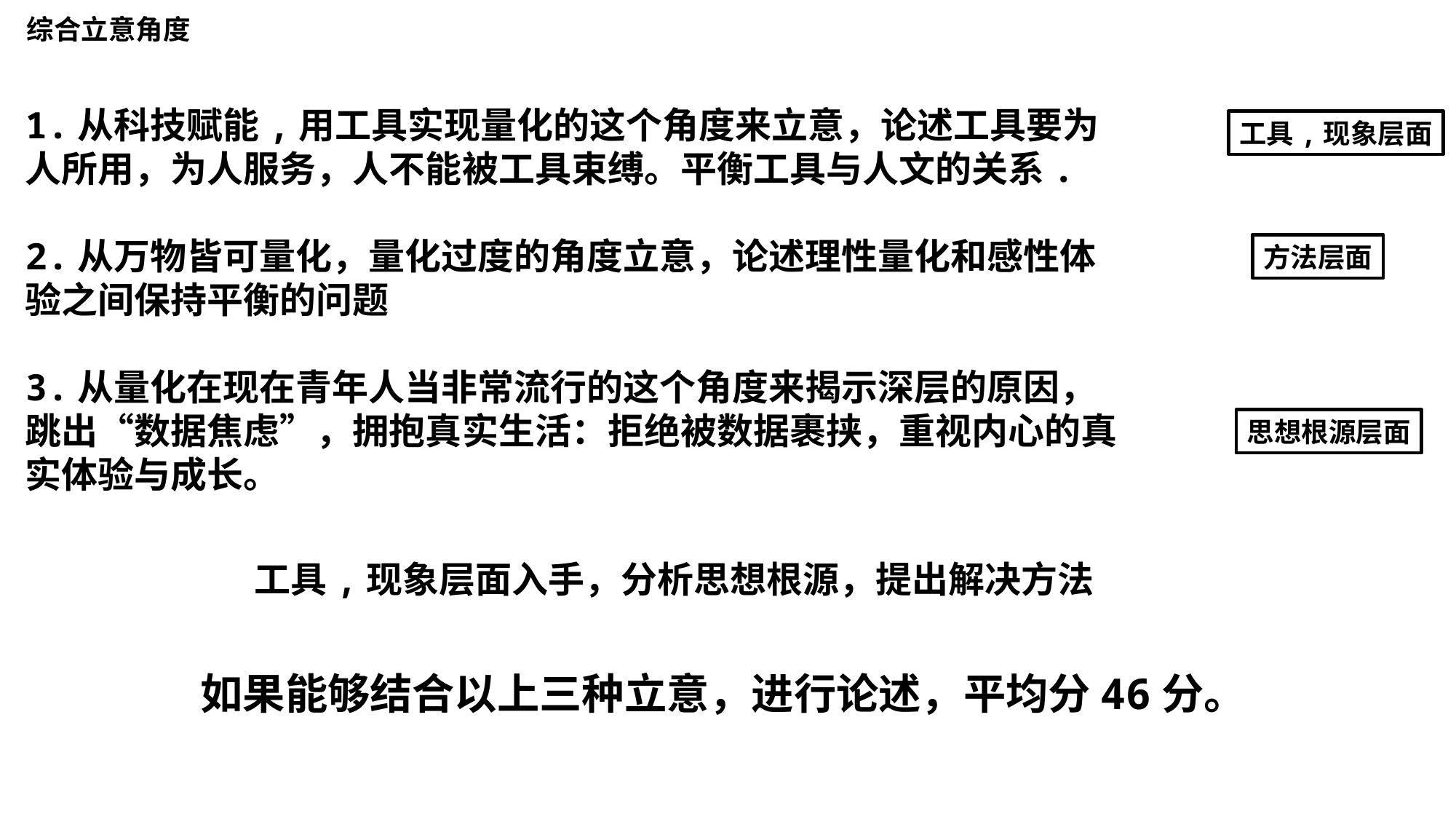

综合立意角度
1.从科技赋能,用工具实现量化的这个角度来立意，论述工具要为人所用，为人服务，人不能被工具束缚。平衡工具与人文的关系.

2.从万物皆可量化，量化过度的角度立意，论述理性量化和感性体验之间保持平衡的问题

3.从量化在现在青年人当非常流行的这个角度来揭示深层的原因，跳出“数据焦虑”，拥抱真实生活：拒绝被数据裹挟，重视内心的真实体验与成长。
工具,现象层面
方法层面
思想根源层面
工具,现象层面入手，分析思想根源，提出解决方法
如果能够结合以上三种立意，进行论述，平均分46分。